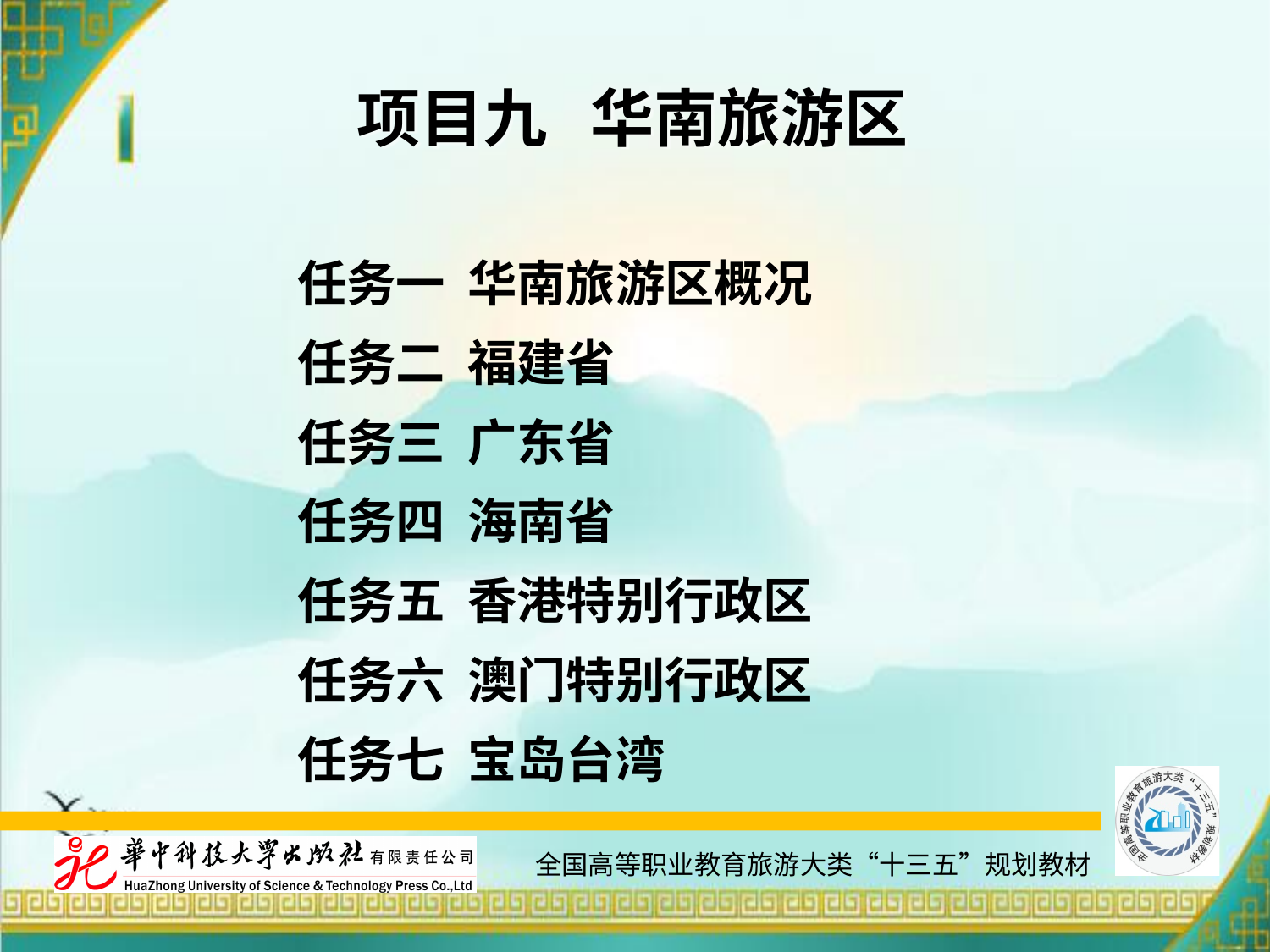

项目九   华南旅游区
任务一  华南旅游区概况
任务二  福建省
任务三  广东省
任务四  海南省
任务五  香港特别行政区
任务六  澳门特别行政区
任务七  宝岛台湾